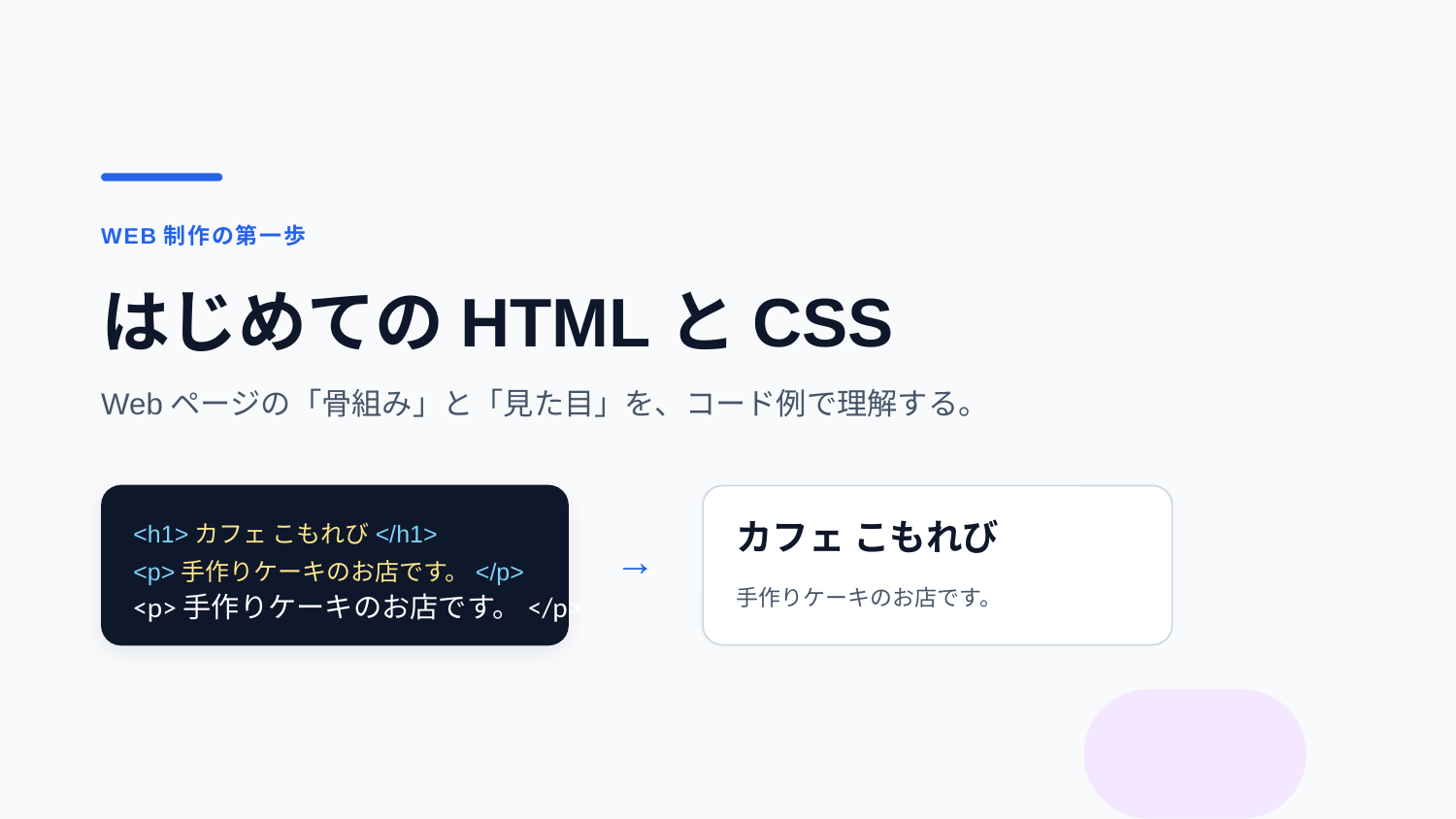

WEB制作の第一歩
はじめてのHTMLとCSS
Webページの「骨組み」と「見た目」を、コード例で理解する。

<h1>カフェ こもれび</h1>
<p>手作りケーキのお店です。</p>
<p>手作りケーキのお店です。</p>
カフェ こもれび
→
手作りケーキのお店です。